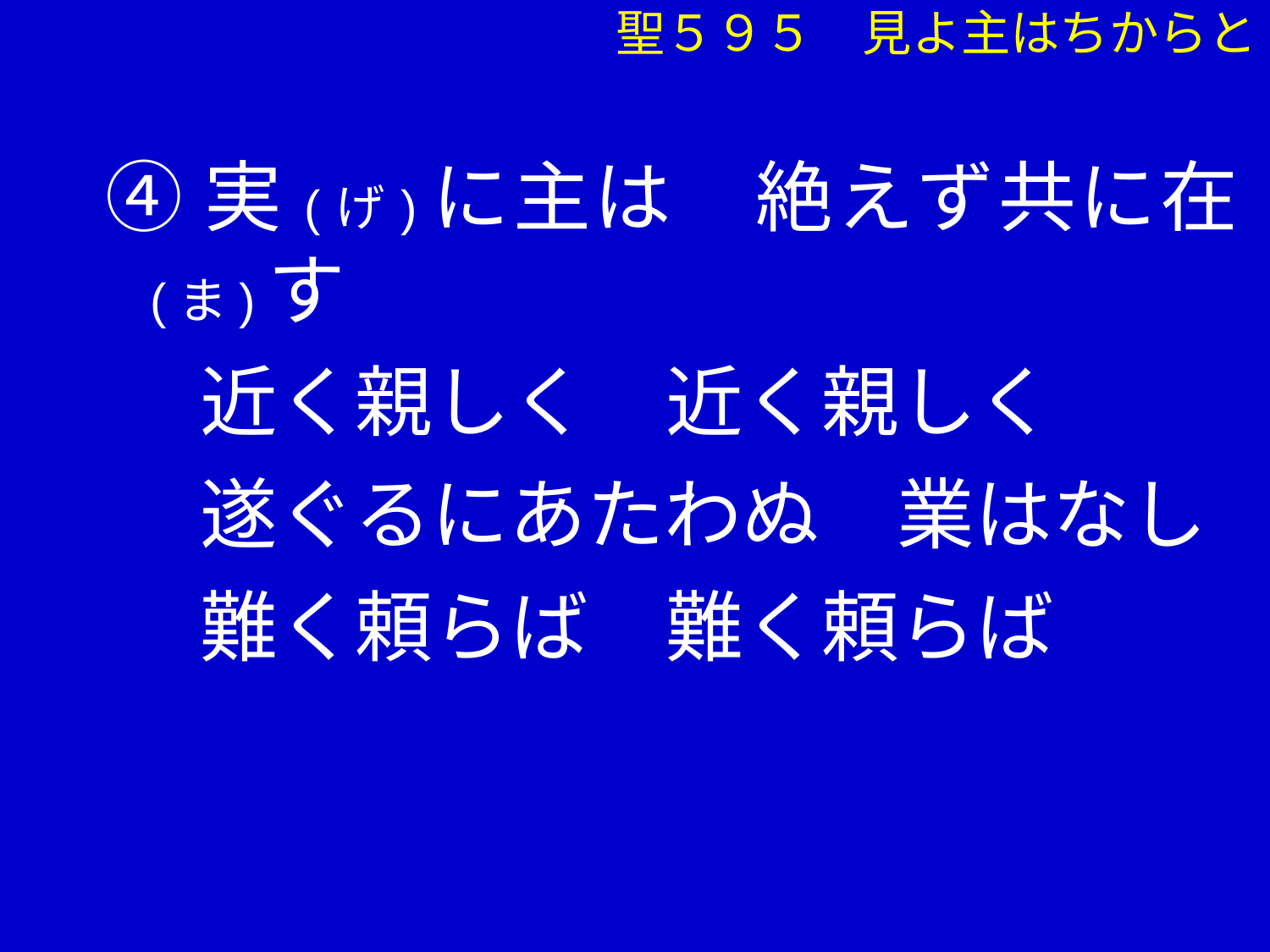

聖５９５　見よ主はちからと
④実(げ)に主は　絶えず共に在(ま)す
　 近く親しく　近く親しく
　 遂ぐるにあたわぬ　業はなし
　 難く頼らば　難く頼らば